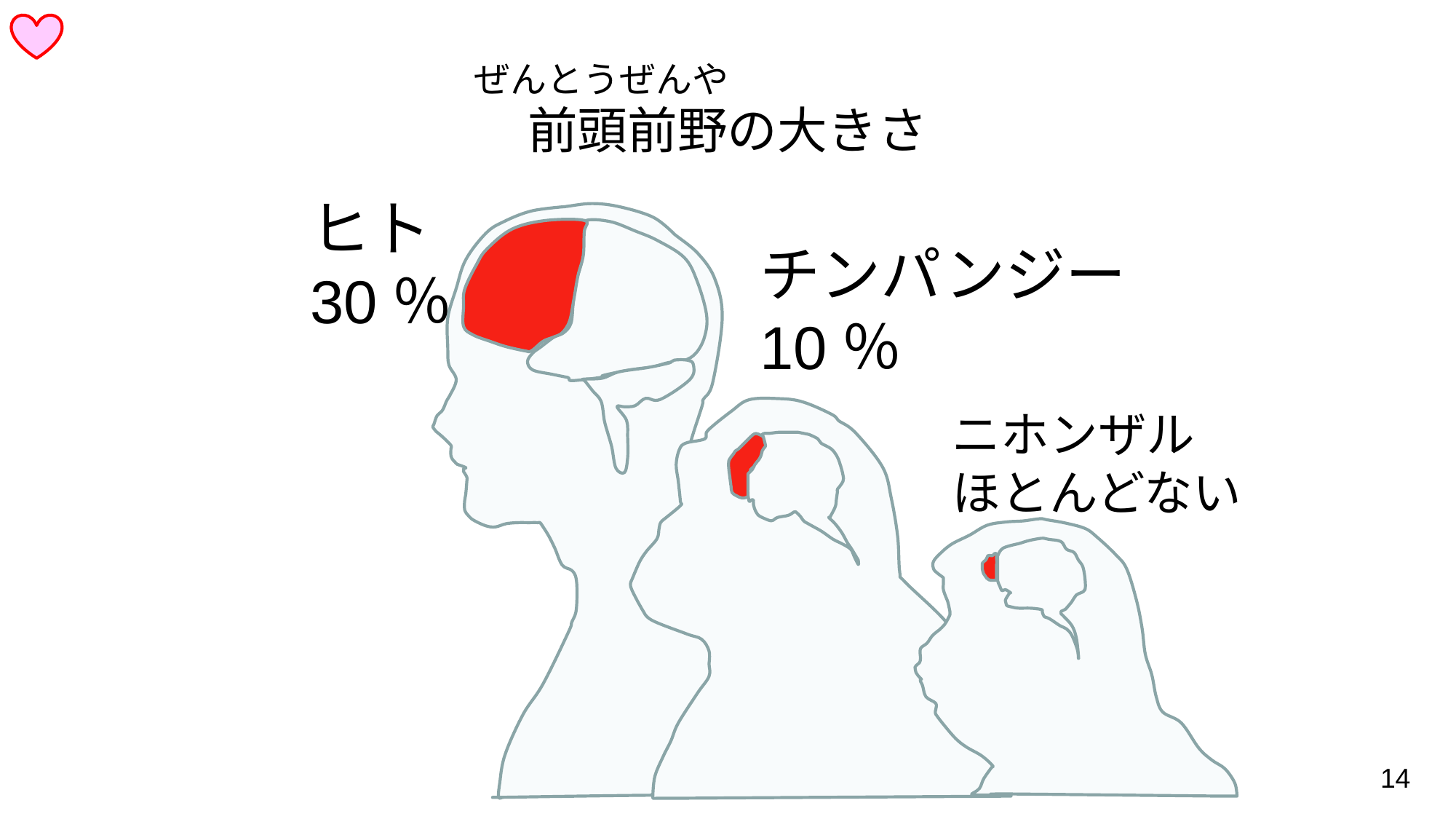

ぜんとうぜんや
# 前頭前野の大きさ
ヒト
30％
チンパンジー
10％
ニホンザル
ほとんどない

14